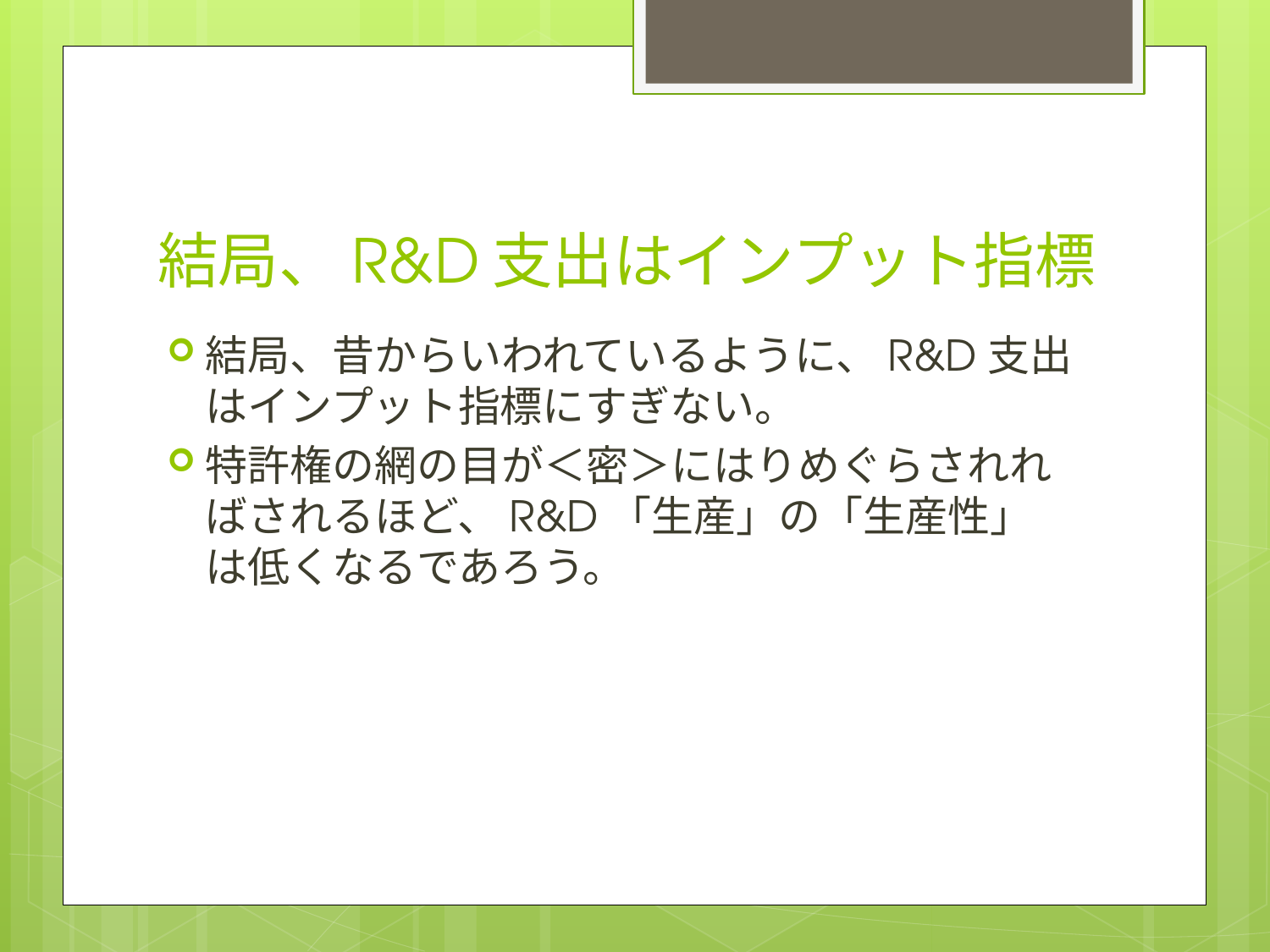

# 結局、R&D支出はインプット指標
結局、昔からいわれているように、R&D支出はインプット指標にすぎない。
特許権の網の目が＜密＞にはりめぐらされればされるほど、R&D「生産」の「生産性」は低くなるであろう。